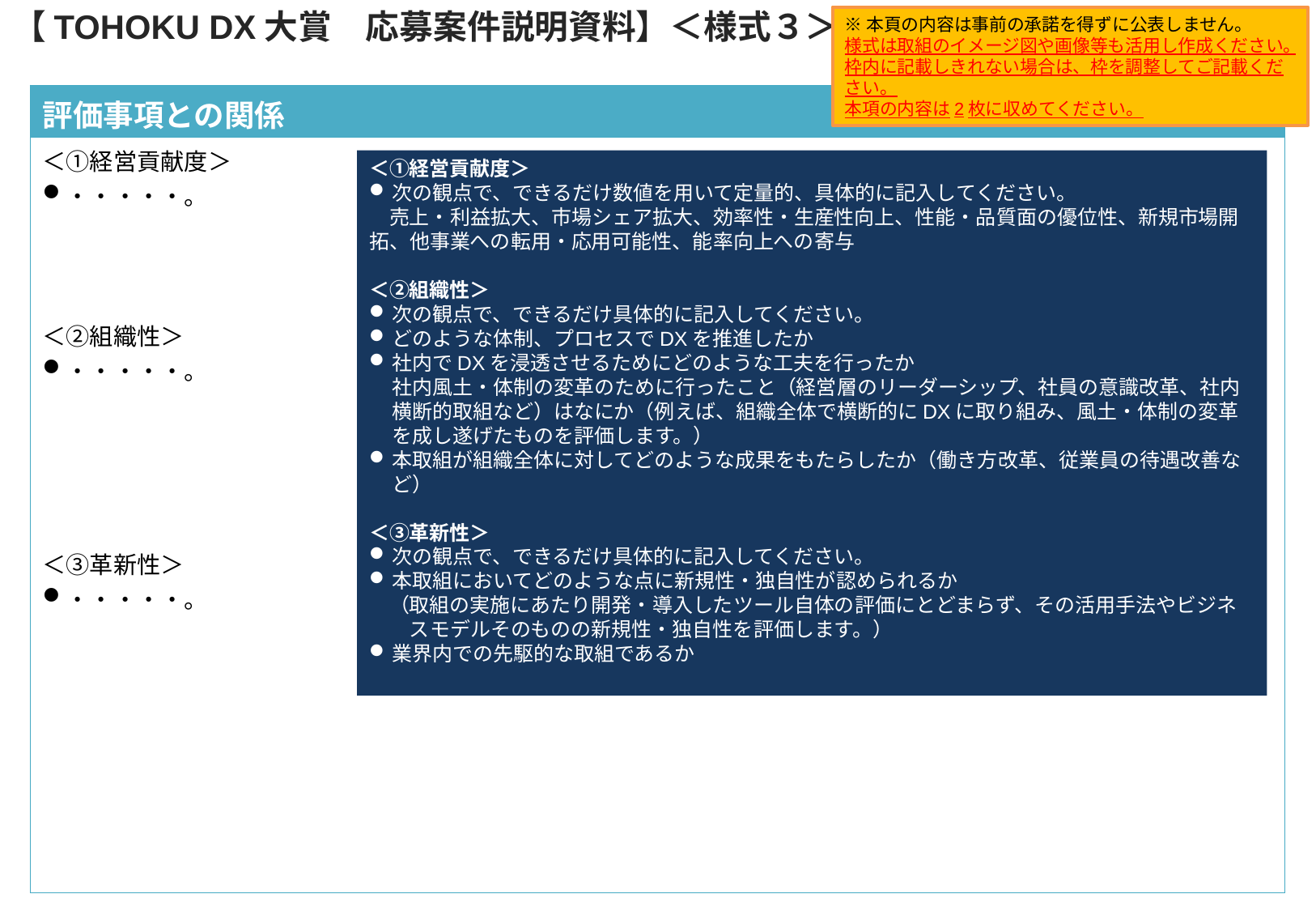

【TOHOKU DX大賞　応募案件説明資料】＜様式３＞
※本頁の内容は事前の承諾を得ずに公表しません。
様式は取組のイメージ図や画像等も活用し作成ください。
枠内に記載しきれない場合は、枠を調整してご記載ください。
本項の内容は2枚に収めてください。
| 評価事項との関係 |
| --- |
| ＜①経営貢献度＞ ・・・・・。 ＜②組織性＞ ・・・・・。 ＜③革新性＞ ・・・・・。 |
＜①経営貢献度＞
次の観点で、できるだけ数値を用いて定量的、具体的に記入してください。
　売上・利益拡大、市場シェア拡大、効率性・生産性向上、性能・品質面の優位性、新規市場開拓、他事業への転用・応用可能性、能率向上への寄与

＜②組織性＞
次の観点で、できるだけ具体的に記入してください。
どのような体制、プロセスでDXを推進したか
社内でDXを浸透させるためにどのような工夫を行ったか
社内風土・体制の変革のために行ったこと（経営層のリーダーシップ、社員の意識改革、社内横断的取組など）はなにか（例えば、組織全体で横断的にDXに取り組み、風土・体制の変革を成し遂げたものを評価します。）
本取組が組織全体に対してどのような成果をもたらしたか（働き方改革、従業員の待遇改善など）

＜③革新性＞
次の観点で、できるだけ具体的に記入してください。
本取組においてどのような点に新規性・独自性が認められるか
　（取組の実施にあたり開発・導入したツール自体の評価にとどまらず、その活用手法やビジネ
　　スモデルそのものの新規性・独自性を評価します。）
業界内での先駆的な取組であるか